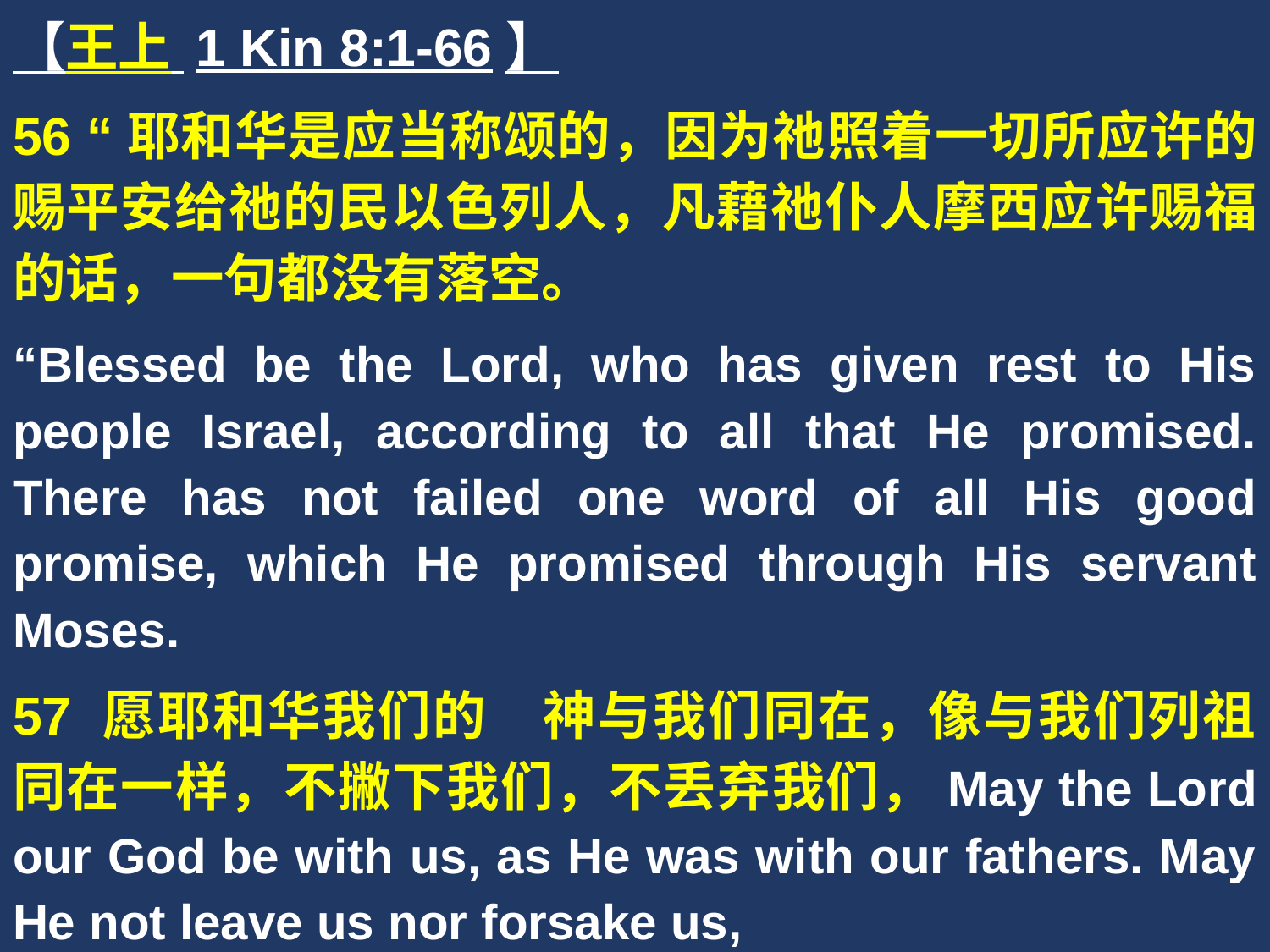

【王上 1 Kin 8:1-66】
56 “耶和华是应当称颂的，因为祂照着一切所应许的赐平安给祂的民以色列人，凡藉祂仆人摩西应许赐福的话，一句都没有落空。
“Blessed be the Lord, who has given rest to His people Israel, according to all that He promised. There has not failed one word of all His good promise, which He promised through His servant Moses.
57 愿耶和华我们的　神与我们同在，像与我们列祖同在一样，不撇下我们，不丢弃我们，May the Lord our God be with us, as He was with our fathers. May He not leave us nor forsake us,